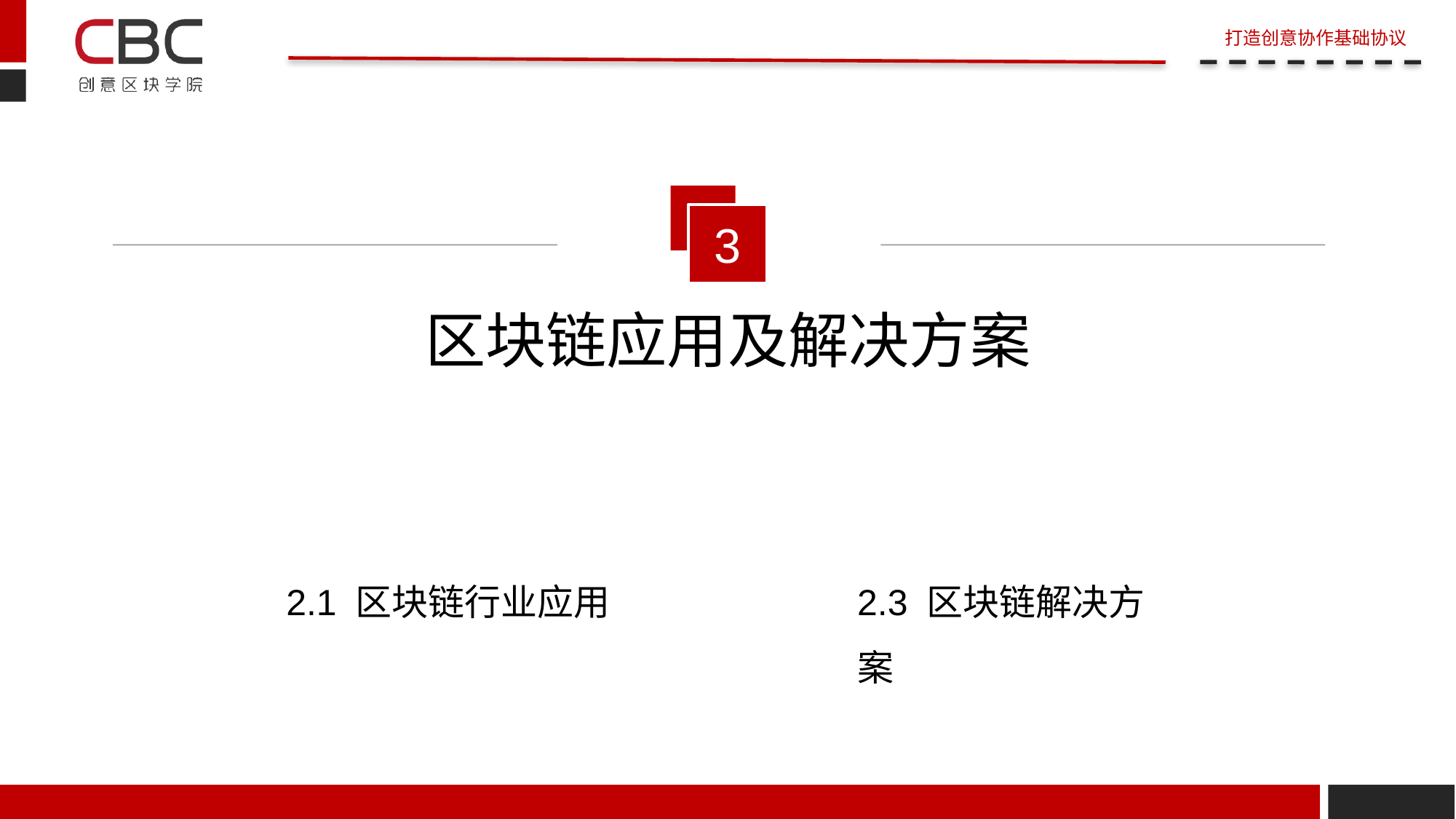

3

区块链应用及解决方案
2.1 区块链行业应用
2.3 区块链解决方案
23